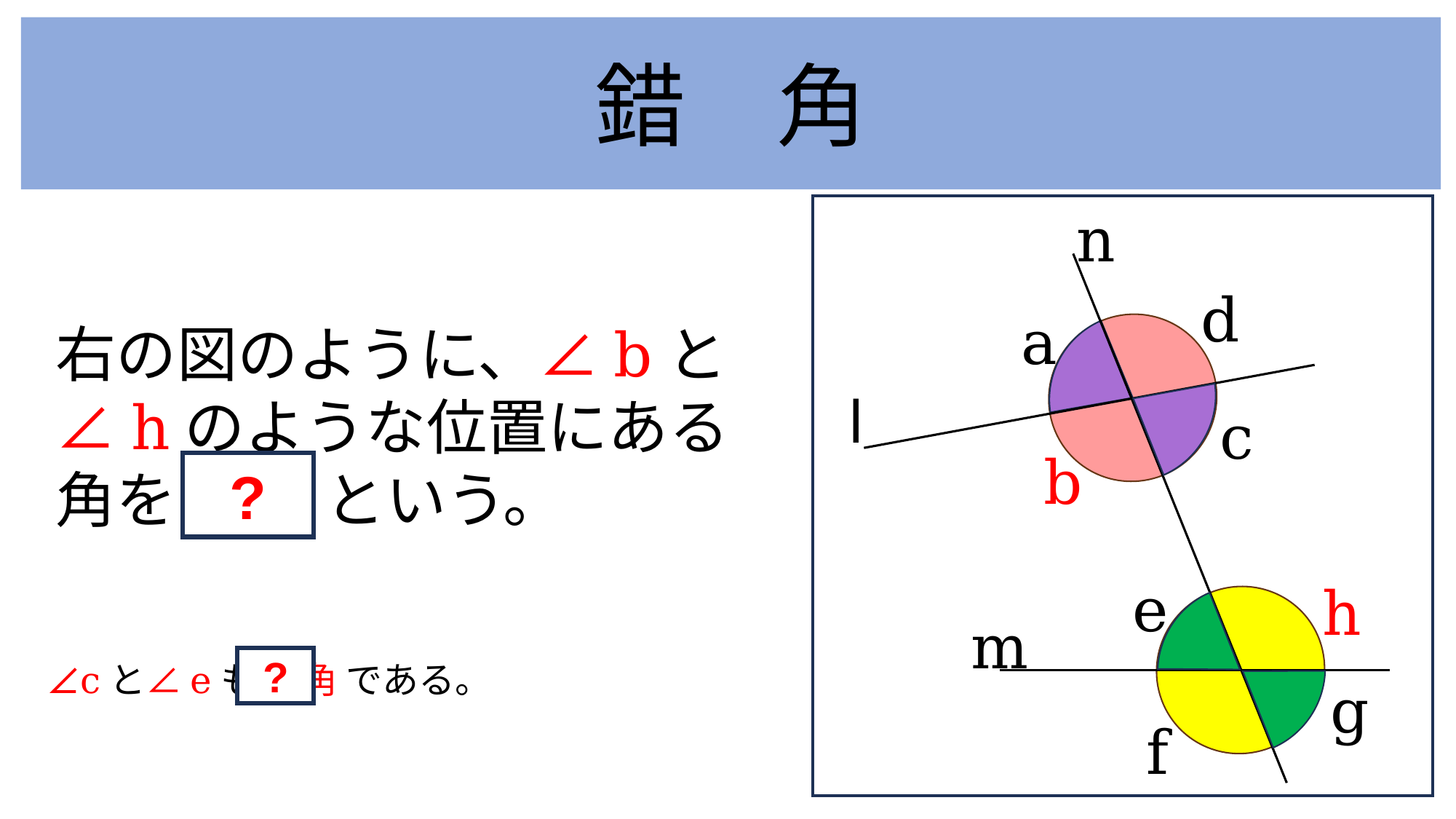

錯　角

n

d
a
l
c
b
e
h
m
g
f
右の図のように、∠bと∠hのような位置にある角を 錯角 という。
?
?
∠cと∠eも 錯角 である。